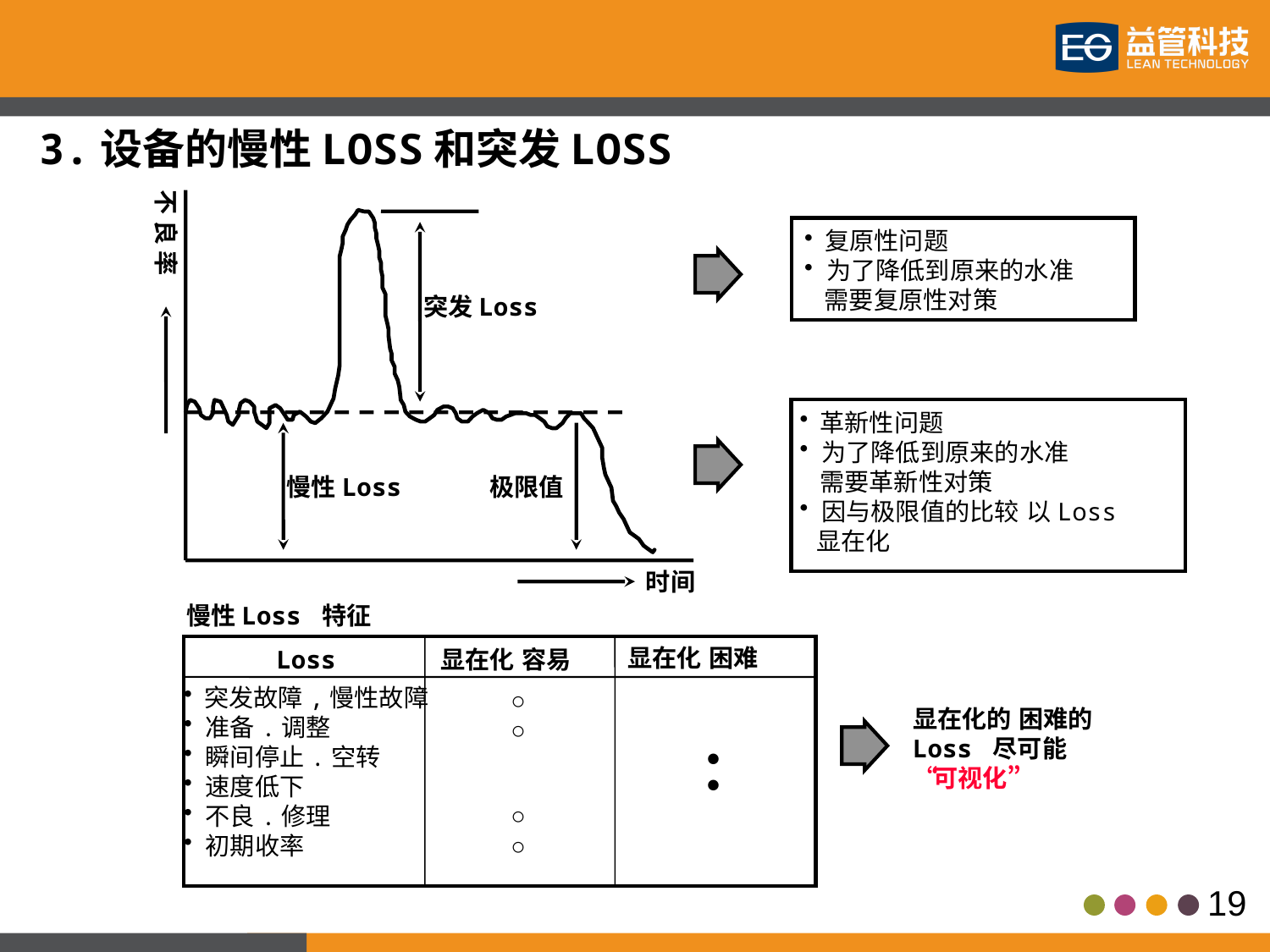

3.设备的慢性LOSS和突发LOSS
不 良 率

 复原性问题
 为了降低到原来的水准
  需要复原性对策

突发Loss

 革新性问题
 为了降低到原来的水准
  需要革新性对策
 因与极限值的比较 以Loss
  显在化

慢性Loss
极限值
时间

慢性Loss 特征

显在化 困难

Loss
显在化 容易
 突发故障,慢性故障
 准备.调整
 瞬间停止.空转
 速度低下
 不良.修理
 初期收率

○
显在化的 困难的
Loss 尽可能
“可视化”
○

●
●
○
○